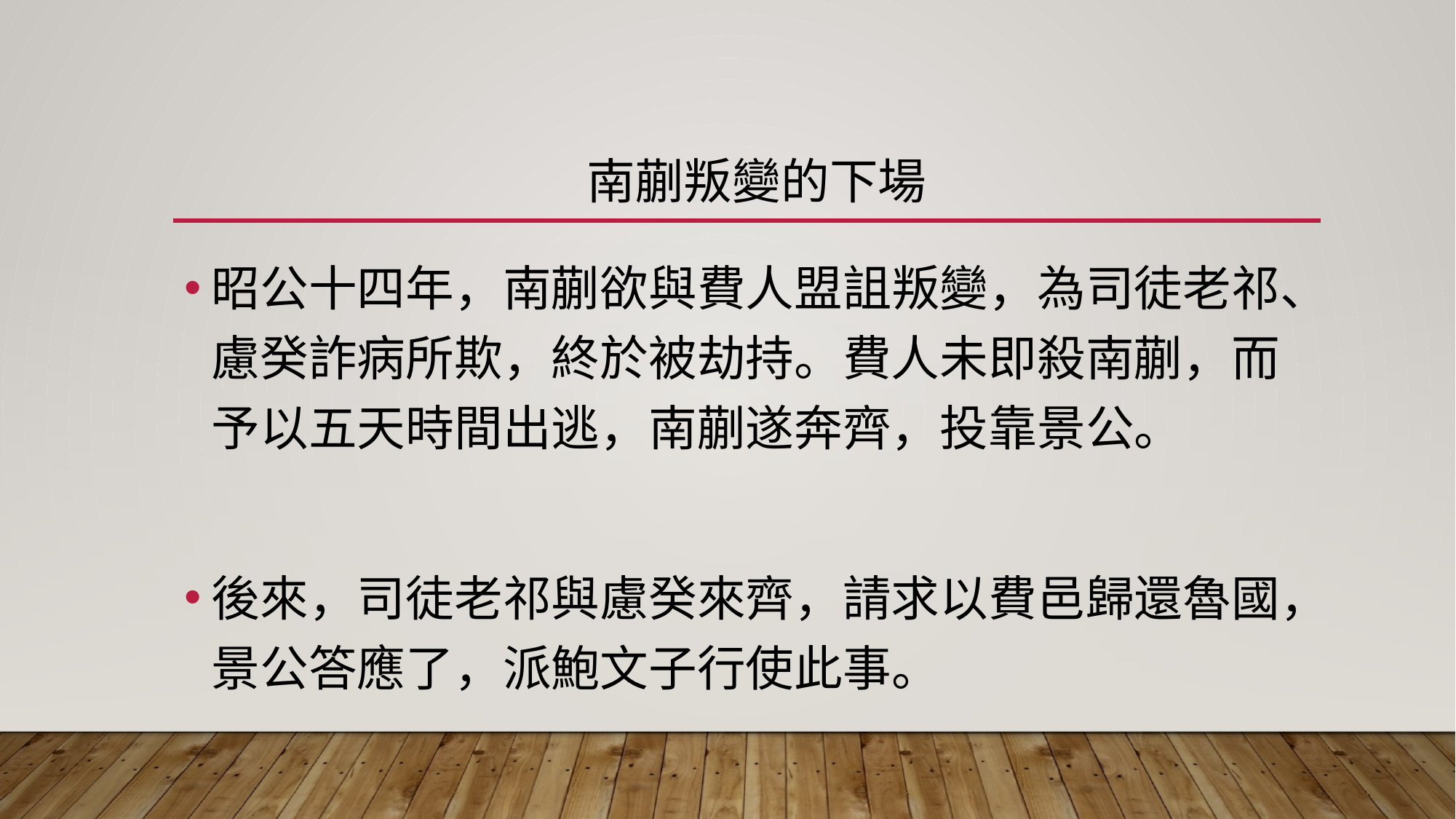

# 南蒯叛變的下場
昭公十四年，南蒯欲與費人盟詛叛變，為司徒老祁、慮癸詐病所欺，終於被劫持。費人未即殺南蒯，而予以五天時間出逃，南蒯遂奔齊，投靠景公。

後來，司徒老祁與慮癸來齊，請求以費邑歸還魯國，景公答應了，派鮑文子行使此事。